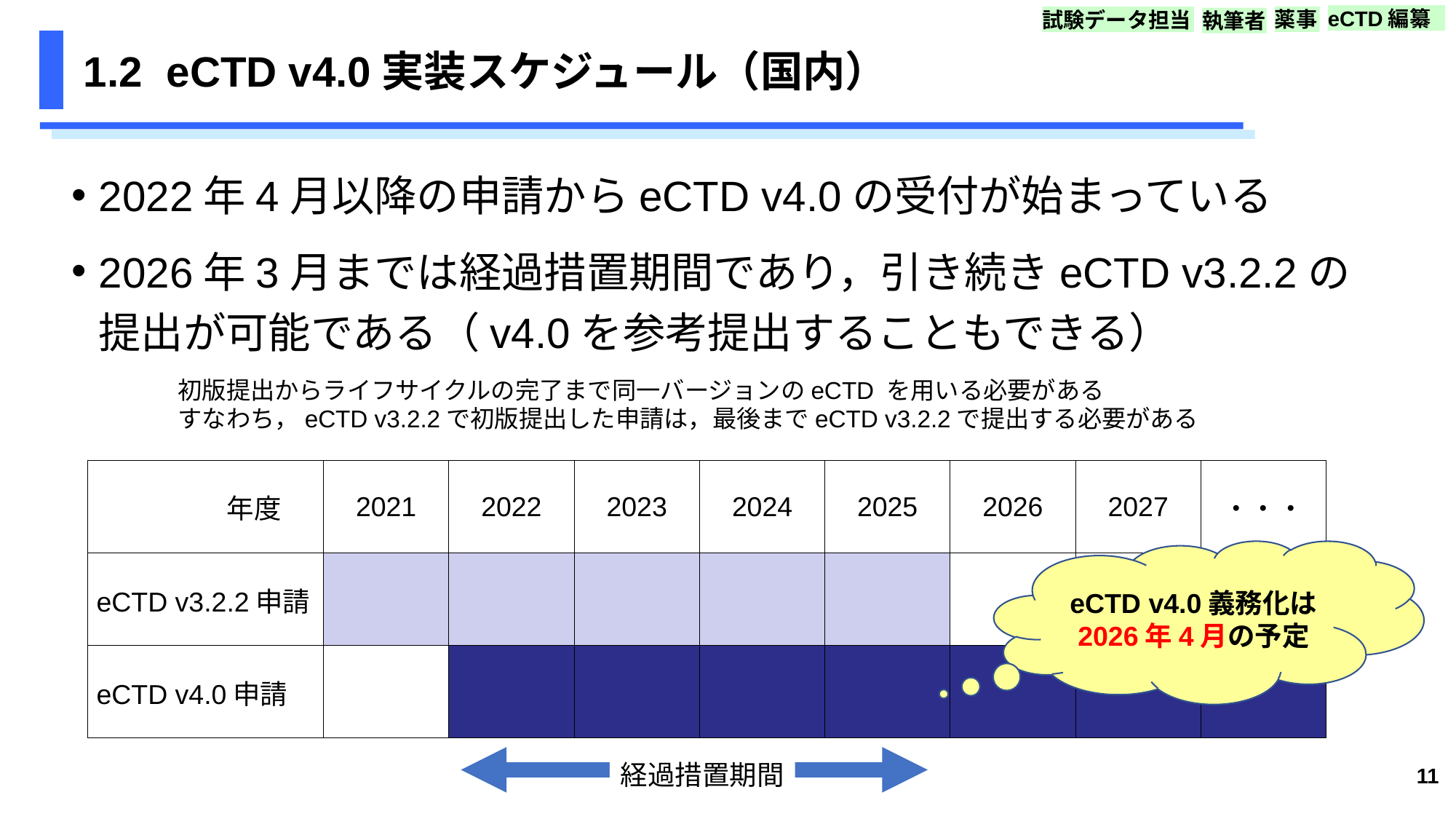

eCTD編纂
薬事
試験データ担当
執筆者
# 1.2  eCTD v4.0実装スケジュール（国内）
2022年4月以降の申請からeCTD v4.0の受付が始まっている
2026年3月までは経過措置期間であり，引き続きeCTD v3.2.2の
提出が可能である（v4.0を参考提出することもできる）
初版提出からライフサイクルの完了まで同一バージョンのeCTD を用いる必要がある
すなわち，eCTD v3.2.2で初版提出した申請は，最後までeCTD v3.2.2で提出する必要がある
| 年度 | 2021 | 2022 | 2023 | 2024 | 2025 | 2026 | 2027 | ・・・ |
| --- | --- | --- | --- | --- | --- | --- | --- | --- |
| eCTD v3.2.2申請 |  |  |  |  |  |  |  |  |
| eCTD v4.0申請 |  |  |  |  |  |  |  |  |
eCTD v4.0義務化は
2026年4月の予定
経過措置期間
11